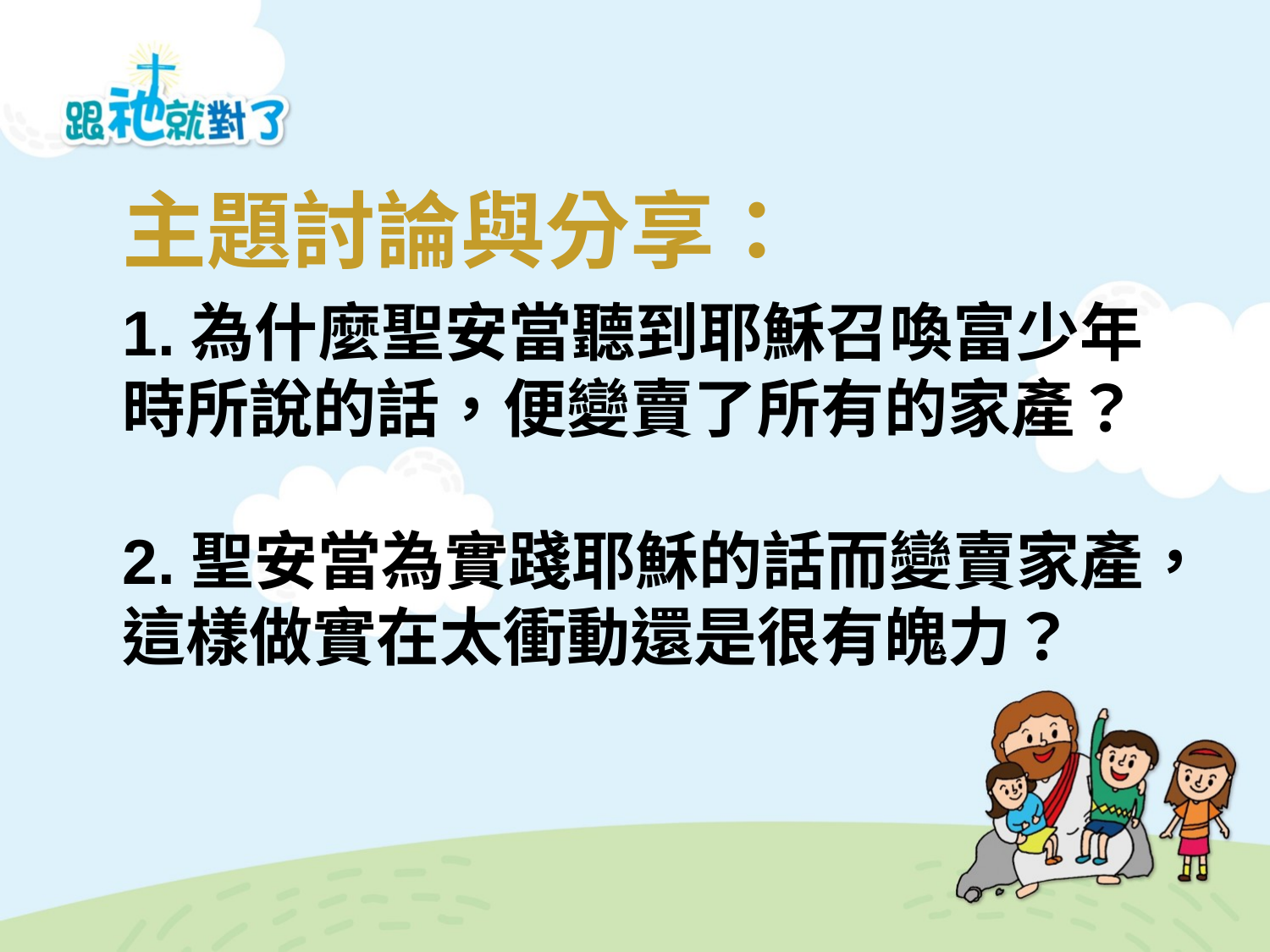

主題討論與分享：
1.為什麼聖安當聽到耶穌召喚富少年時所說的話，便變賣了所有的家產？

2.聖安當為實踐耶穌的話而變賣家產，這樣做實在太衝動還是很有魄力？